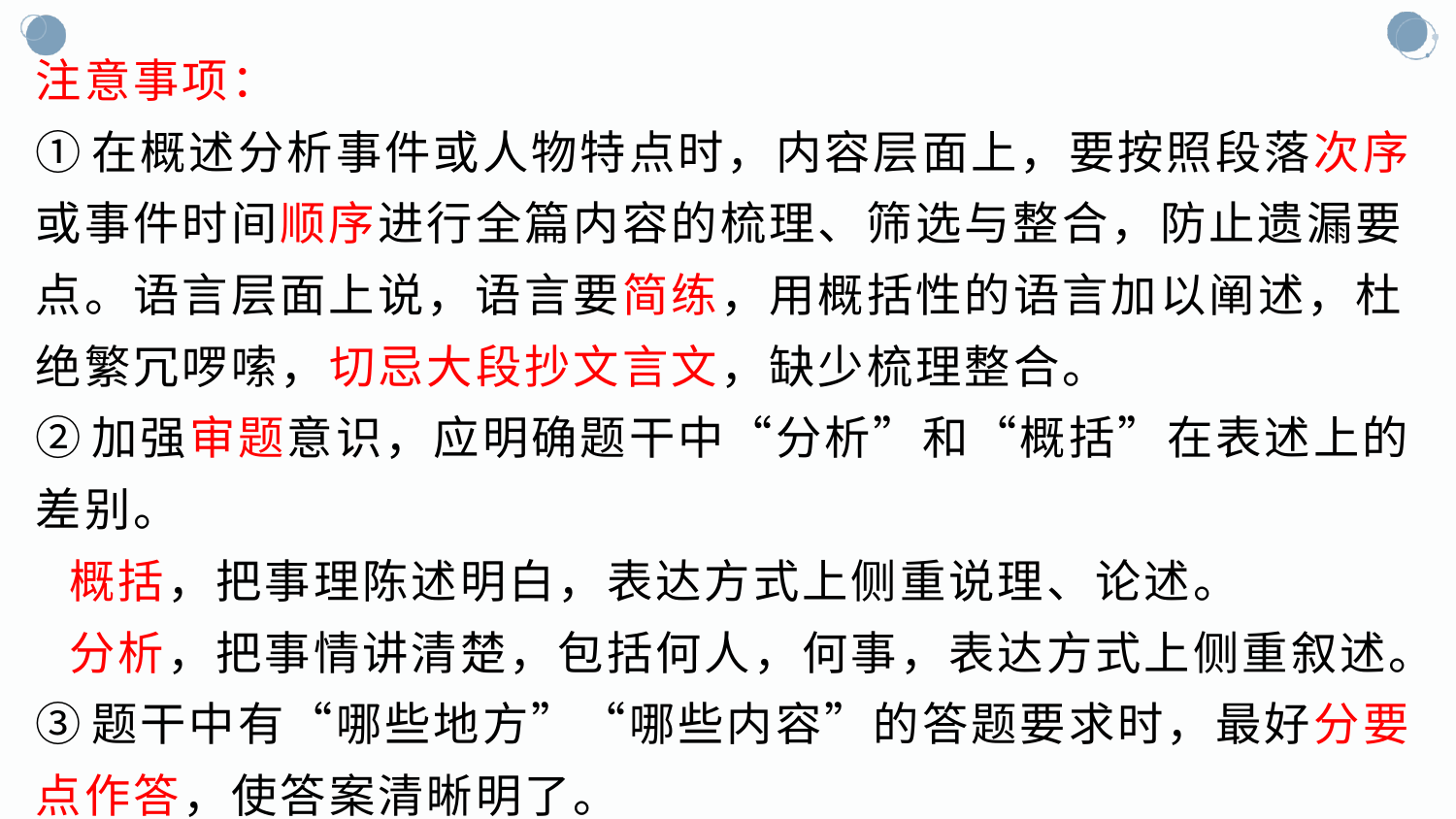

注意事项：
①在概述分析事件或人物特点时，内容层面上，要按照段落次序或事件时间顺序进行全篇内容的梳理、筛选与整合，防止遗漏要点。语言层面上说，语言要简练，用概括性的语言加以阐述，杜绝繁冗啰嗦，切忌大段抄文言文，缺少梳理整合。
②加强审题意识，应明确题干中“分析”和“概括”在表述上的差别。
  概括，把事理陈述明白，表达方式上侧重说理、论述。
  分析，把事情讲清楚，包括何人，何事，表达方式上侧重叙述。
③题干中有“哪些地方”“哪些内容”的答题要求时，最好分要点作答，使答案清晰明了。